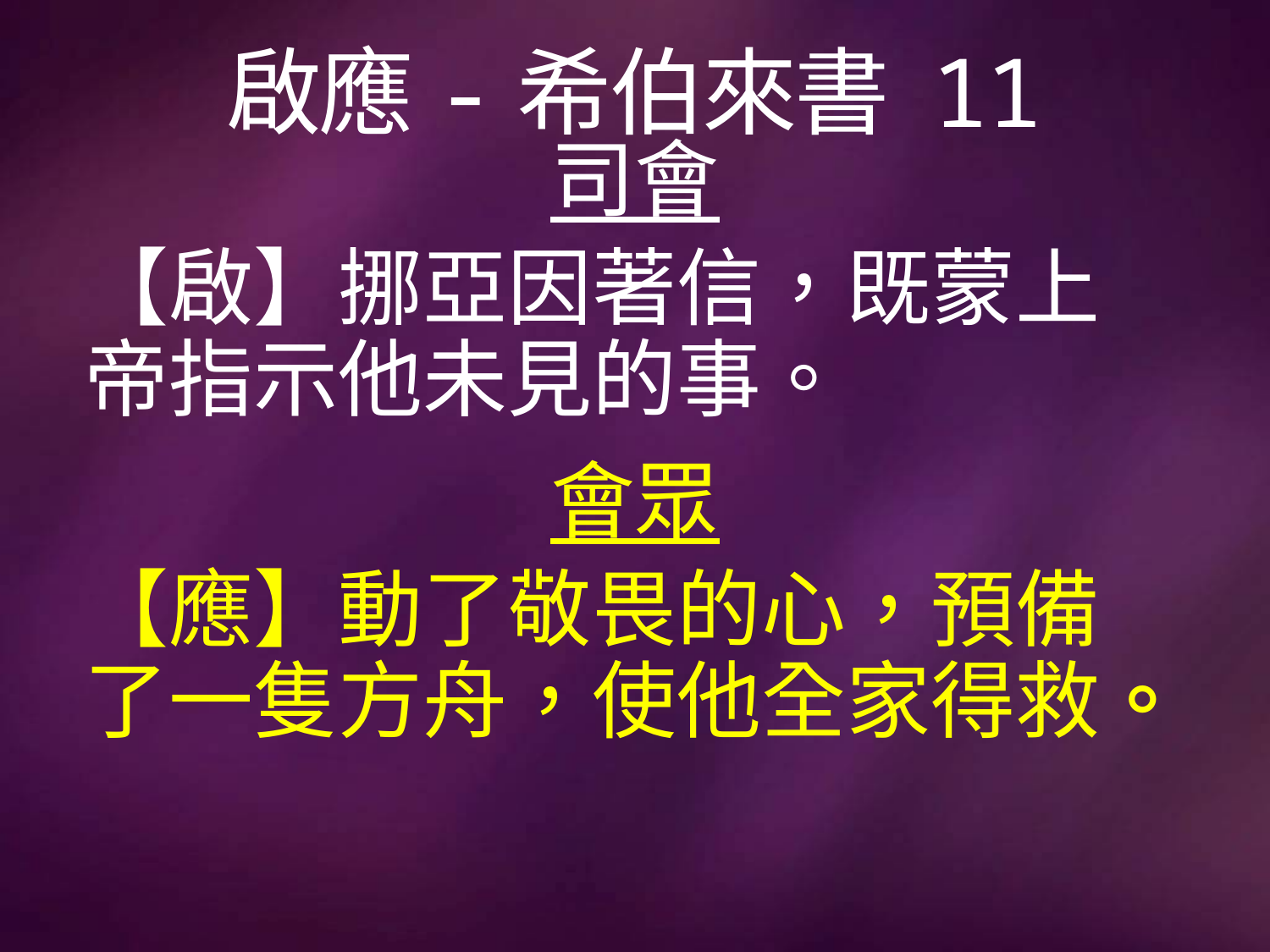

# 啟應-希伯來書 11
司會
【啟】挪亞因著信，既蒙上帝指示他未見的事。

會眾
【應】動了敬畏的心，預備了一隻方舟，使他全家得救。